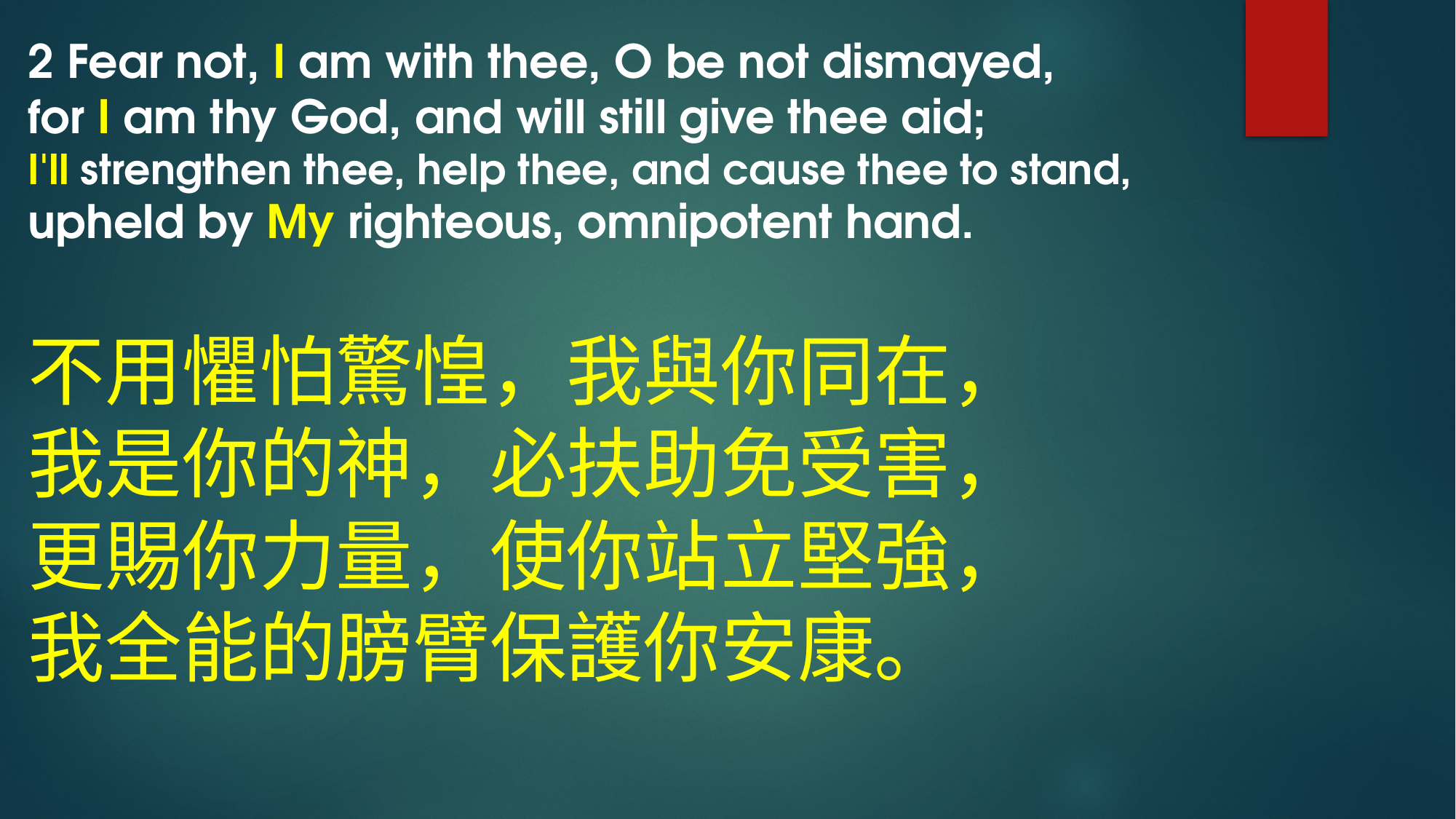

2 Fear not, I am with thee, O be not dismayed,
for I am thy God, and will still give thee aid;
I'll strengthen thee, help thee, and cause thee to stand,
upheld by My righteous, omnipotent hand.

不用懼怕驚惶，我與你同在，
我是你的神，必扶助免受害，
更賜你力量，使你站立堅強，
我全能的膀臂保護你安康。